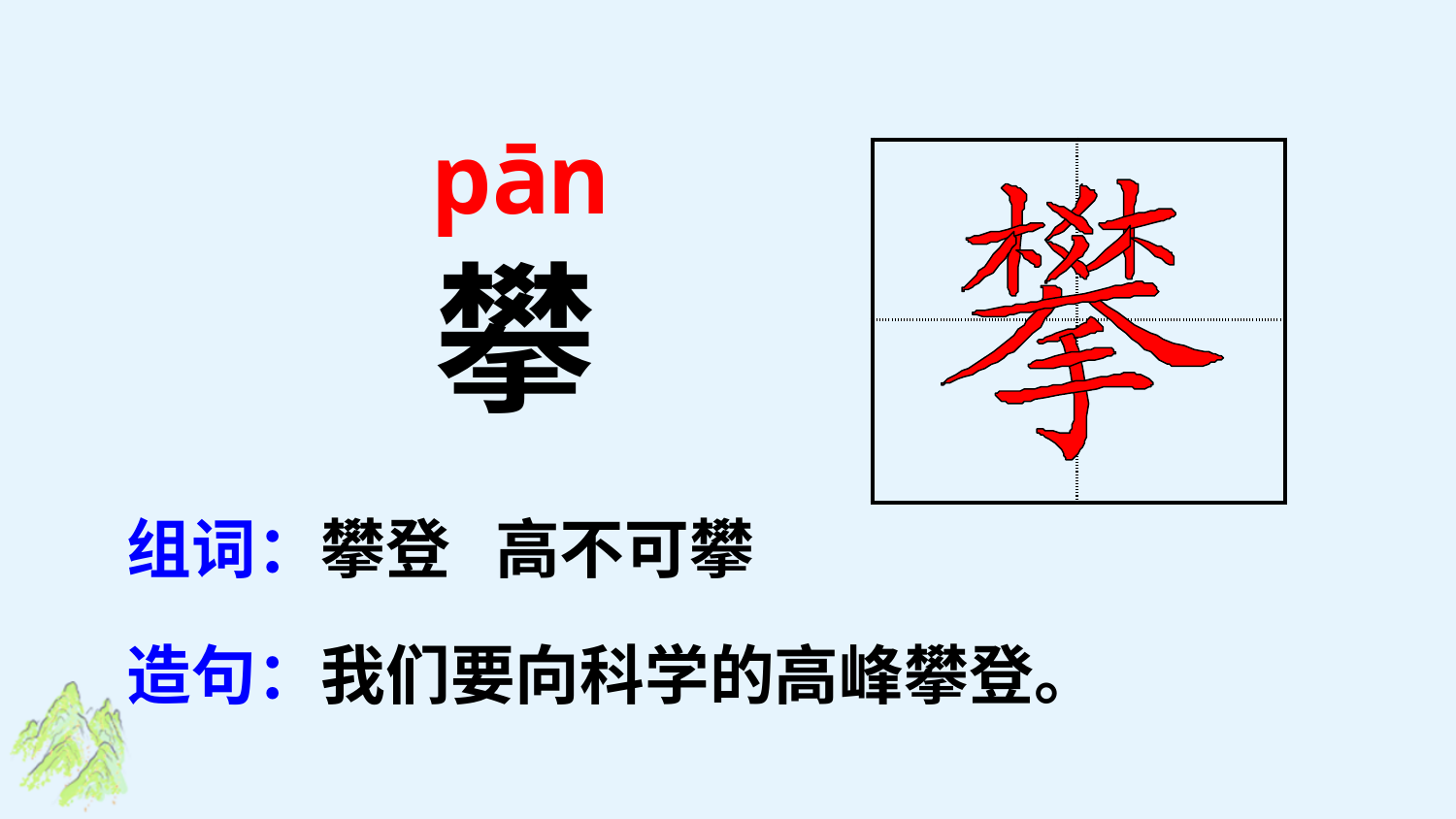

pān
|  |  |
| --- | --- |
|  |  |

攀

组词：攀登   高不可攀
造句：我们要向科学的高峰攀登。